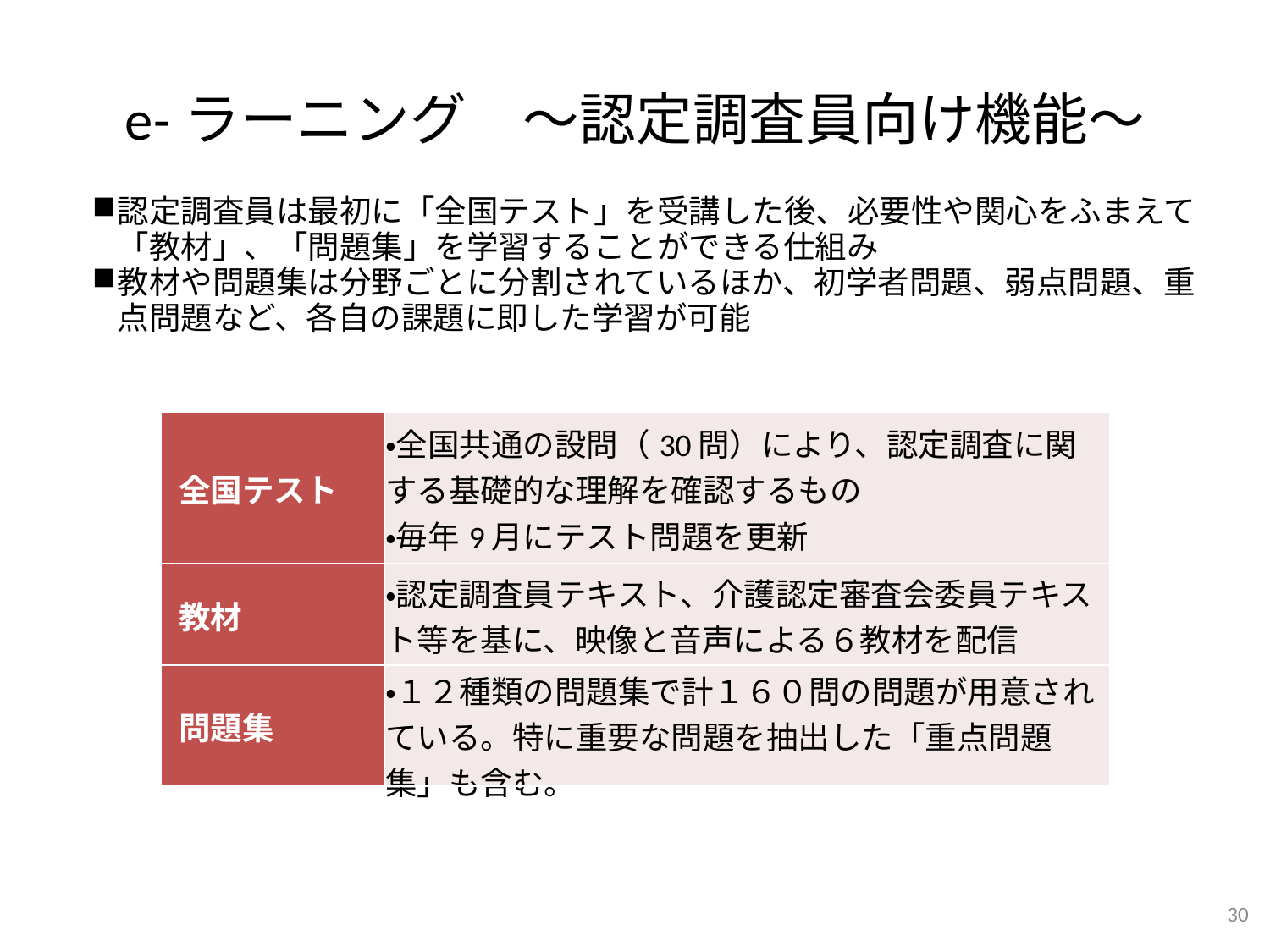

# e-ラーニング　～認定調査員向け機能～
認定調査員は最初に「全国テスト」を受講した後、必要性や関心をふまえて「教材」、「問題集」を学習することができる仕組み
教材や問題集は分野ごとに分割されているほか、初学者問題、弱点問題、重点問題など、各自の課題に即した学習が可能
| 全国テスト | ・全国共通の設問（30問）により、認定調査に関する基礎的な理解を確認するもの ・毎年9月にテスト問題を更新 |
| --- | --- |
| 教材 | ・認定調査員テキスト、介護認定審査会委員テキスト等を基に、映像と音声による６教材を配信 |
| 問題集 | ・１２種類の問題集で計１６０問の問題が用意されている。特に重要な問題を抽出した「重点問題集」も含む。 |
30